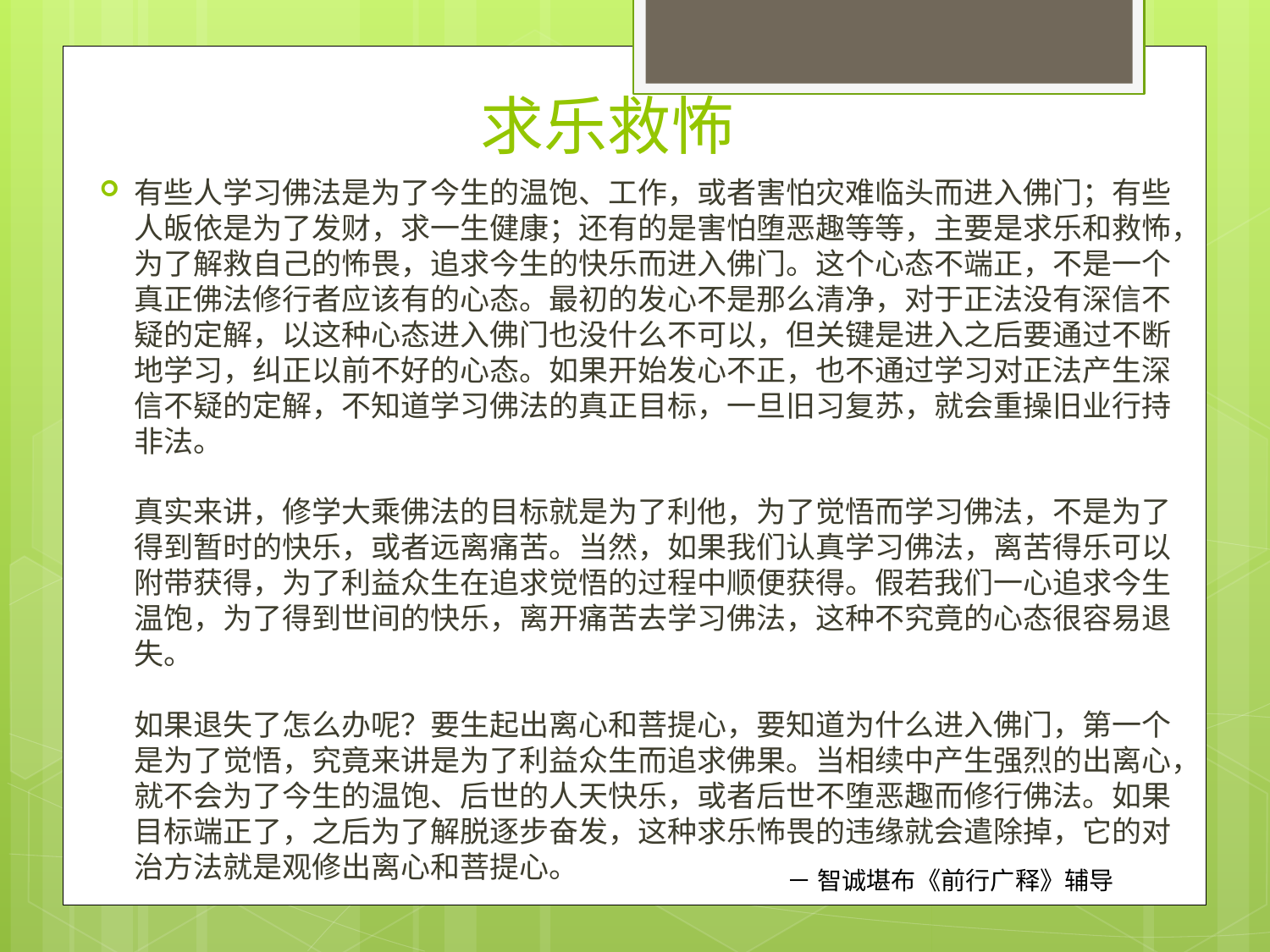

# 求乐救怖
有些人学习佛法是为了今生的温饱、工作，或者害怕灾难临头而进入佛门；有些人皈依是为了发财，求一生健康；还有的是害怕堕恶趣等等，主要是求乐和救怖，为了解救自己的怖畏，追求今生的快乐而进入佛门。这个心态不端正，不是一个真正佛法修行者应该有的心态。最初的发心不是那么清净，对于正法没有深信不疑的定解，以这种心态进入佛门也没什么不可以，但关键是进入之后要通过不断地学习，纠正以前不好的心态。如果开始发心不正，也不通过学习对正法产生深信不疑的定解，不知道学习佛法的真正目标，一旦旧习复苏，就会重操旧业行持非法。
真实来讲，修学大乘佛法的目标就是为了利他，为了觉悟而学习佛法，不是为了得到暂时的快乐，或者远离痛苦。当然，如果我们认真学习佛法，离苦得乐可以附带获得，为了利益众生在追求觉悟的过程中顺便获得。假若我们一心追求今生温饱，为了得到世间的快乐，离开痛苦去学习佛法，这种不究竟的心态很容易退失。
如果退失了怎么办呢？要生起出离心和菩提心，要知道为什么进入佛门，第一个是为了觉悟，究竟来讲是为了利益众生而追求佛果。当相续中产生强烈的出离心，就不会为了今生的温饱、后世的人天快乐，或者后世不堕恶趣而修行佛法。如果目标端正了，之后为了解脱逐步奋发，这种求乐怖畏的违缘就会遣除掉，它的对治方法就是观修出离心和菩提心。

－ 智诚堪布《前行广释》辅导